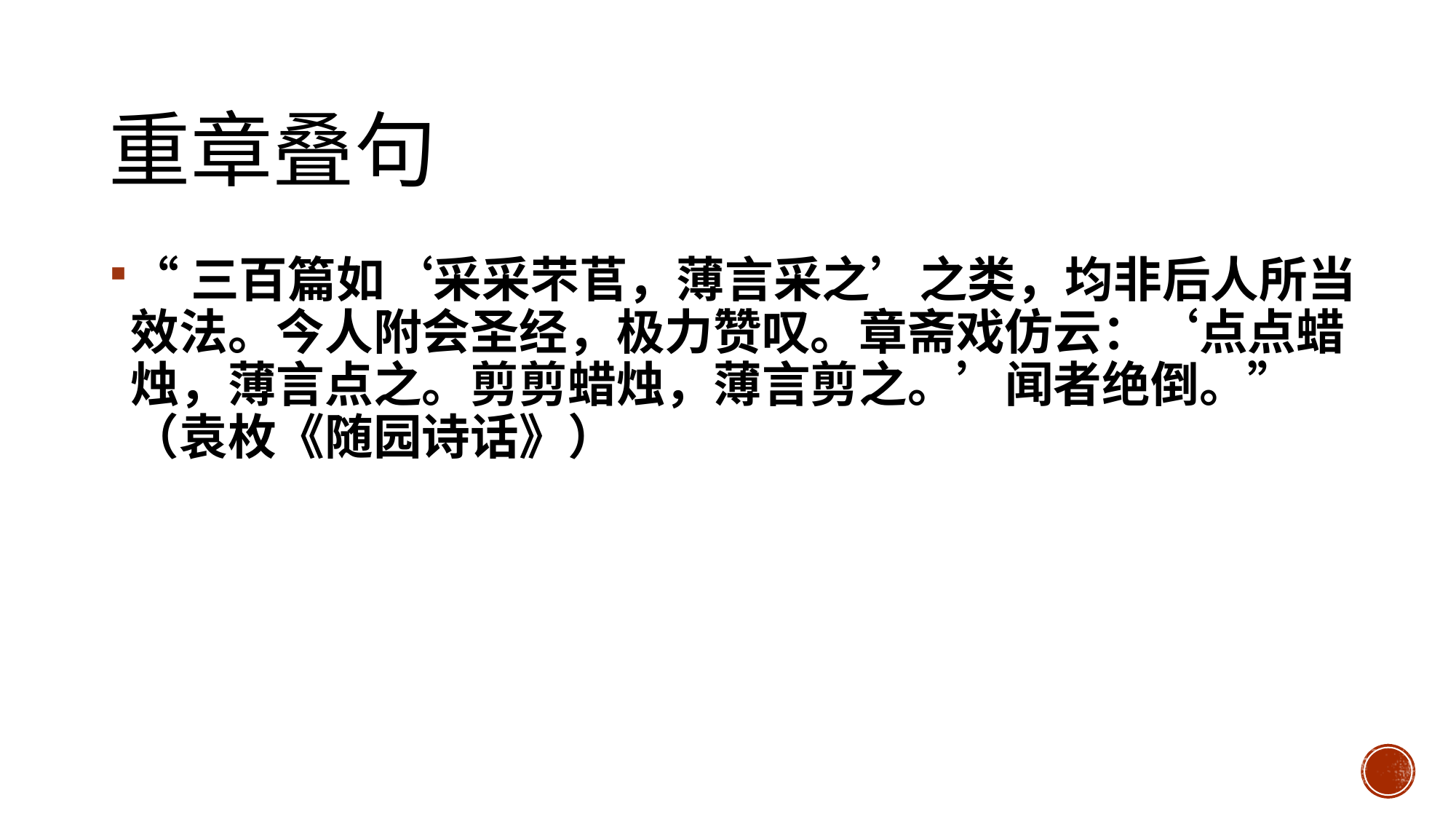

# 重章叠句
“三百篇如‘采采芣苢，薄言采之’之类，均非后人所当效法。今人附会圣经，极力赞叹。章斋戏仿云：‘点点蜡烛，薄言点之。剪剪蜡烛，薄言剪之。’闻者绝倒。”（袁枚《随园诗话》）